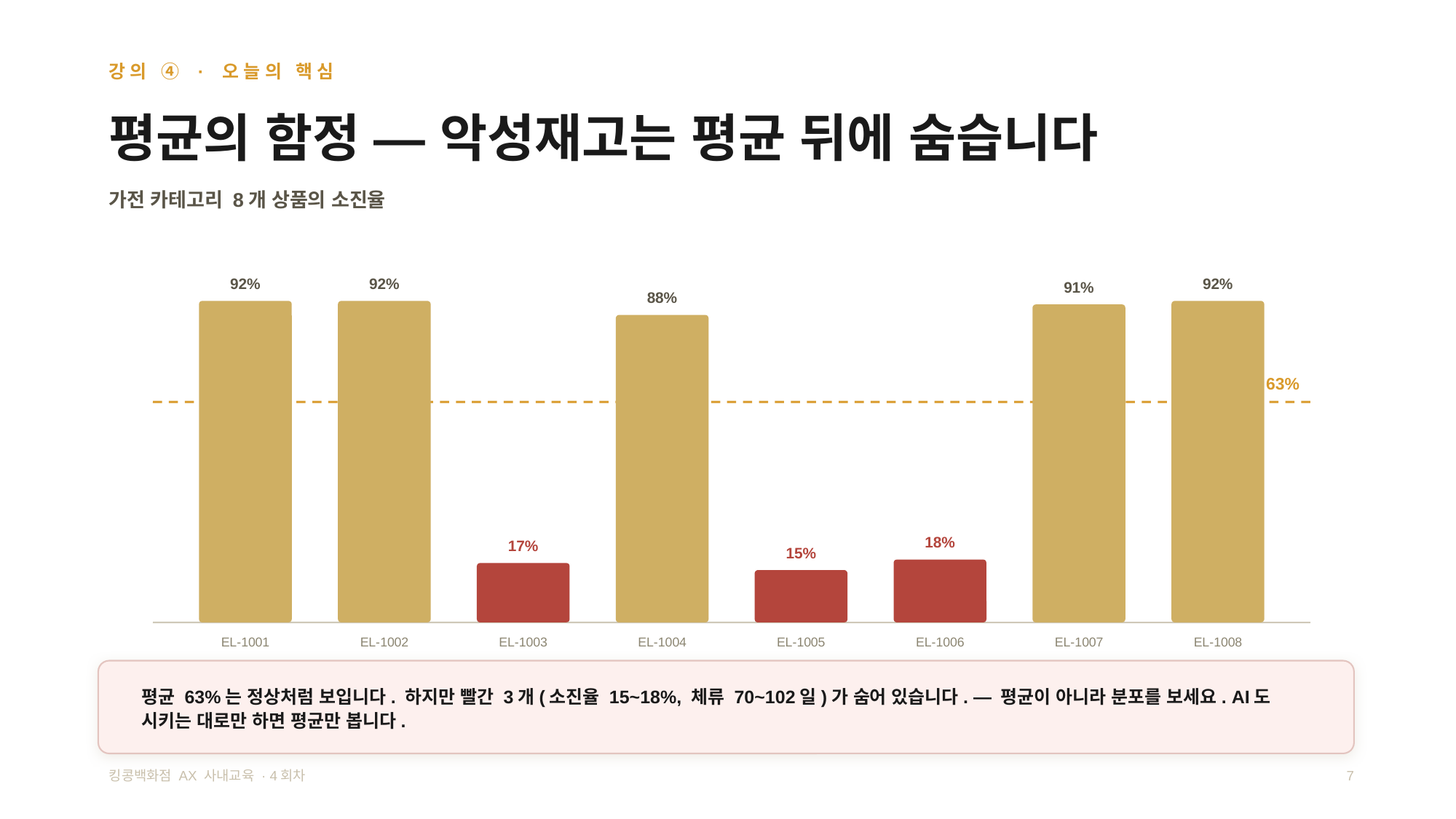

강의 ④ · 오늘의 핵심
평균의 함정 — 악성재고는 평균 뒤에 숨습니다
가전 카테고리 8개 상품의 소진율
92%
92%
92%
91%
88%

평균 63%

18%
17%
15%

EL-1001
EL-1002
EL-1003
EL-1004
EL-1005
EL-1006
EL-1007
EL-1008

평균 63%는 정상처럼 보입니다. 하지만 빨간 3개(소진율 15~18%, 체류 70~102일)가 숨어 있습니다. — 평균이 아니라 분포를 보세요. AI도 시키는 대로만 하면 평균만 봅니다.
킹콩백화점 AX 사내교육 · 4회차
7